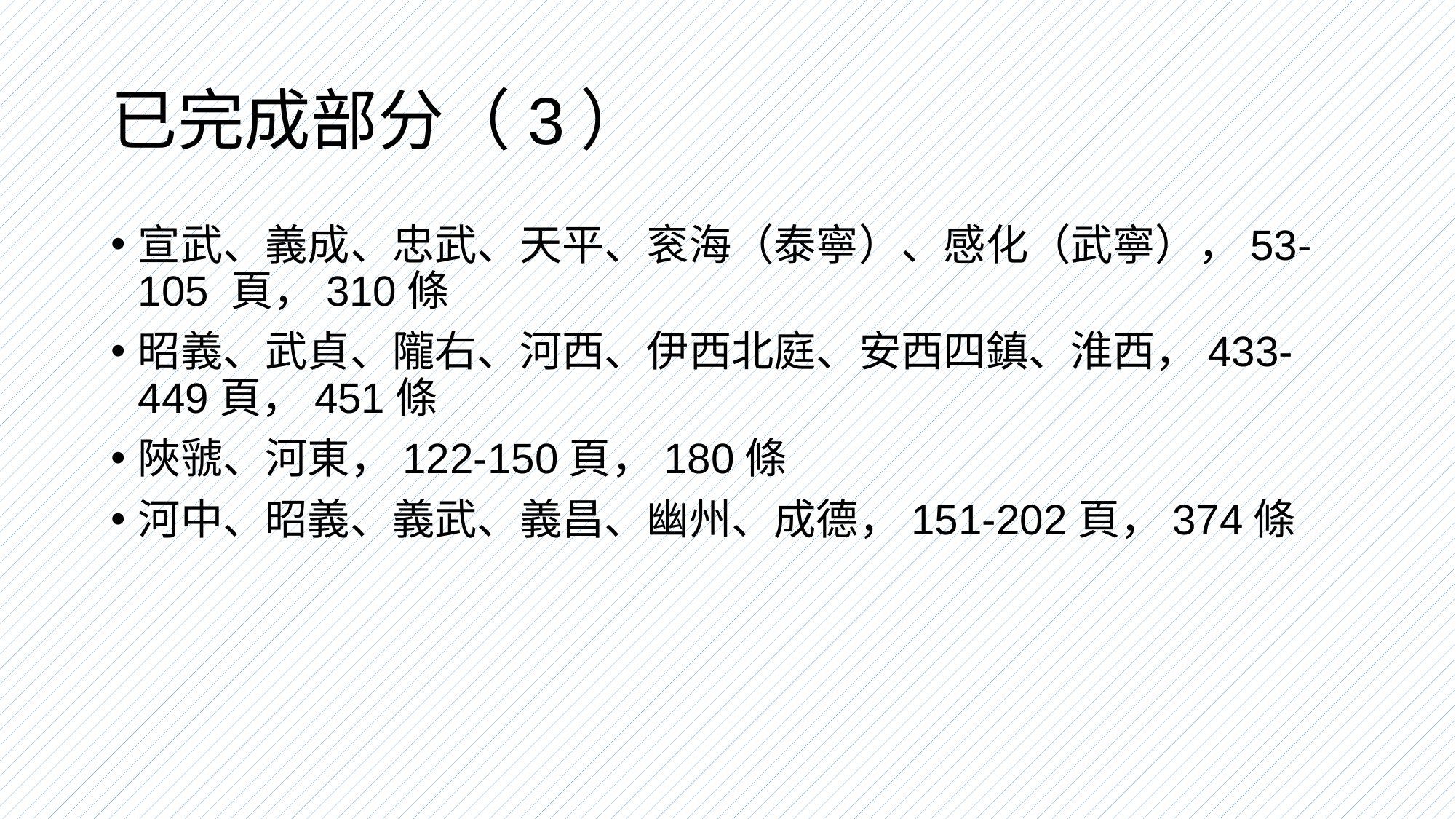

# 已完成部分（3）
宣武、義成、忠武、天平、衮海（泰寧）、感化（武寧），53-105 頁，310條
昭義、武貞、隴右、河西、伊西北庭、安西四鎮、淮西，433-449頁，451條
陜虢、河東，122-150頁，180條
河中、昭義、義武、義昌、幽州、成德，151-202頁，374條